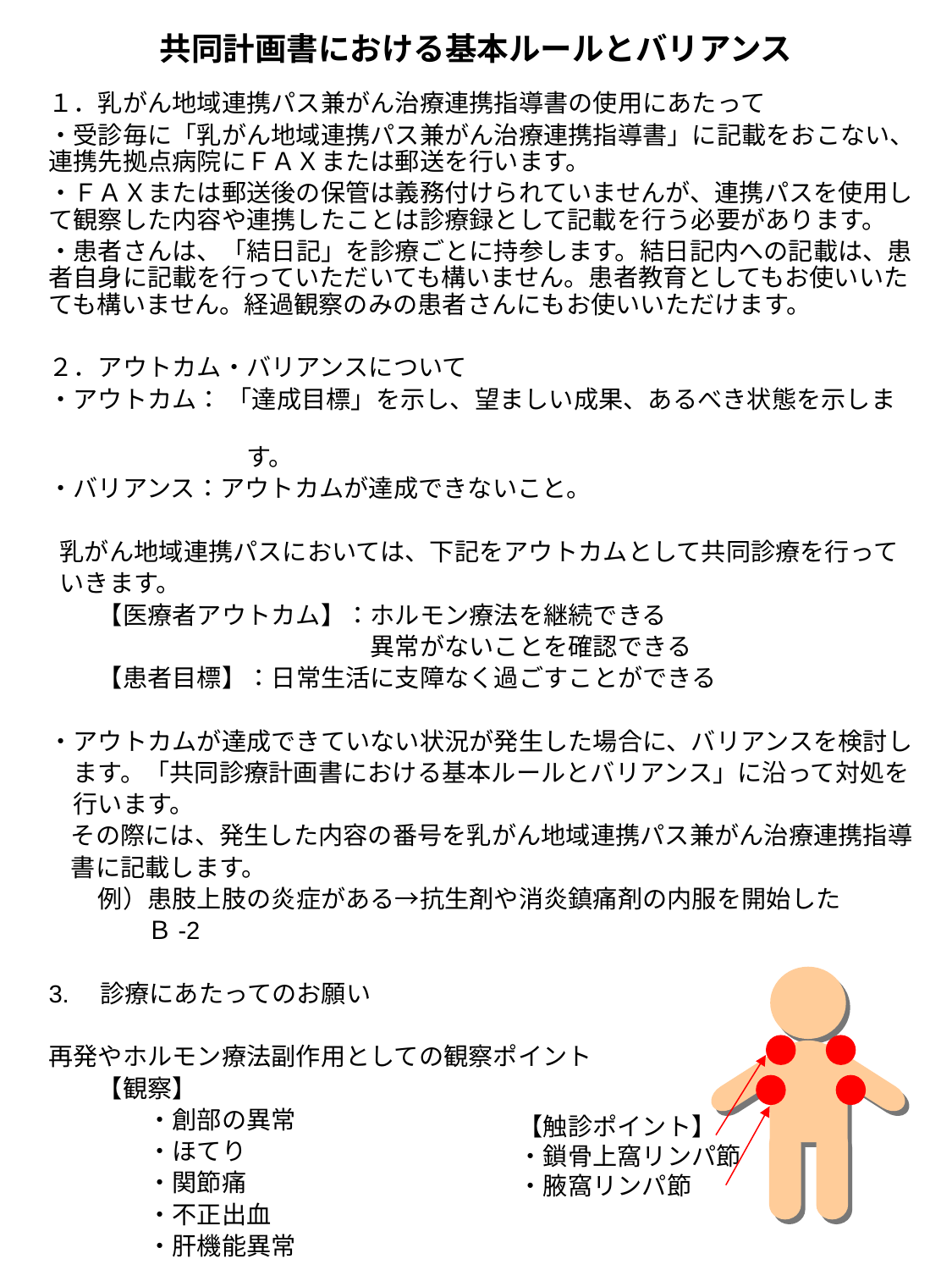

# 共同計画書における基本ルールとバリアンス
１．乳がん地域連携パス兼がん治療連携指導書の使用にあたって
・受診毎に「乳がん地域連携パス兼がん治療連携指導書」に記載をおこない、連携先拠点病院にＦＡＸまたは郵送を行います。
・ＦＡＸまたは郵送後の保管は義務付けられていませんが、連携パスを使用して観察した内容や連携したことは診療録として記載を行う必要があります。
・患者さんは、「結日記」を診療ごとに持参します。結日記内への記載は、患者自身に記載を行っていただいても構いません。患者教育としてもお使いいたても構いません。経過観察のみの患者さんにもお使いいただけます。

２．アウトカム・バリアンスについて
・アウトカム： 「達成目標」を示し、望ましい成果、あるべき状態を示しま
　　　　　　　　す。
・バリアンス：アウトカムが達成できないこと。

 乳がん地域連携パスにおいては、下記をアウトカムとして共同診療を行って
 いきます。
　　【医療者アウトカム】：ホルモン療法を継続できる
　　　　　　　　　　　　　異常がないことを確認できる
　　【患者目標】：日常生活に支障なく過ごすことができる

・アウトカムが達成できていない状況が発生した場合に、バリアンスを検討し
　ます。「共同診療計画書における基本ルールとバリアンス」に沿って対処を
　行います。
   その際には、発生した内容の番号を乳がん地域連携パス兼がん治療連携指導
   書に記載します。
　　例）患肢上肢の炎症がある→抗生剤や消炎鎮痛剤の内服を開始した
　　　　Ｂ-2

3.　診療にあたってのお願い

再発やホルモン療法副作用としての観察ポイント
　　【観察】
　　　　・創部の異常
　　　　・ほてり
　　　　・関節痛
　　　　・不正出血
　　　　・肝機能異常

【触診ポイント】
・鎖骨上窩リンパ節
・腋窩リンパ節